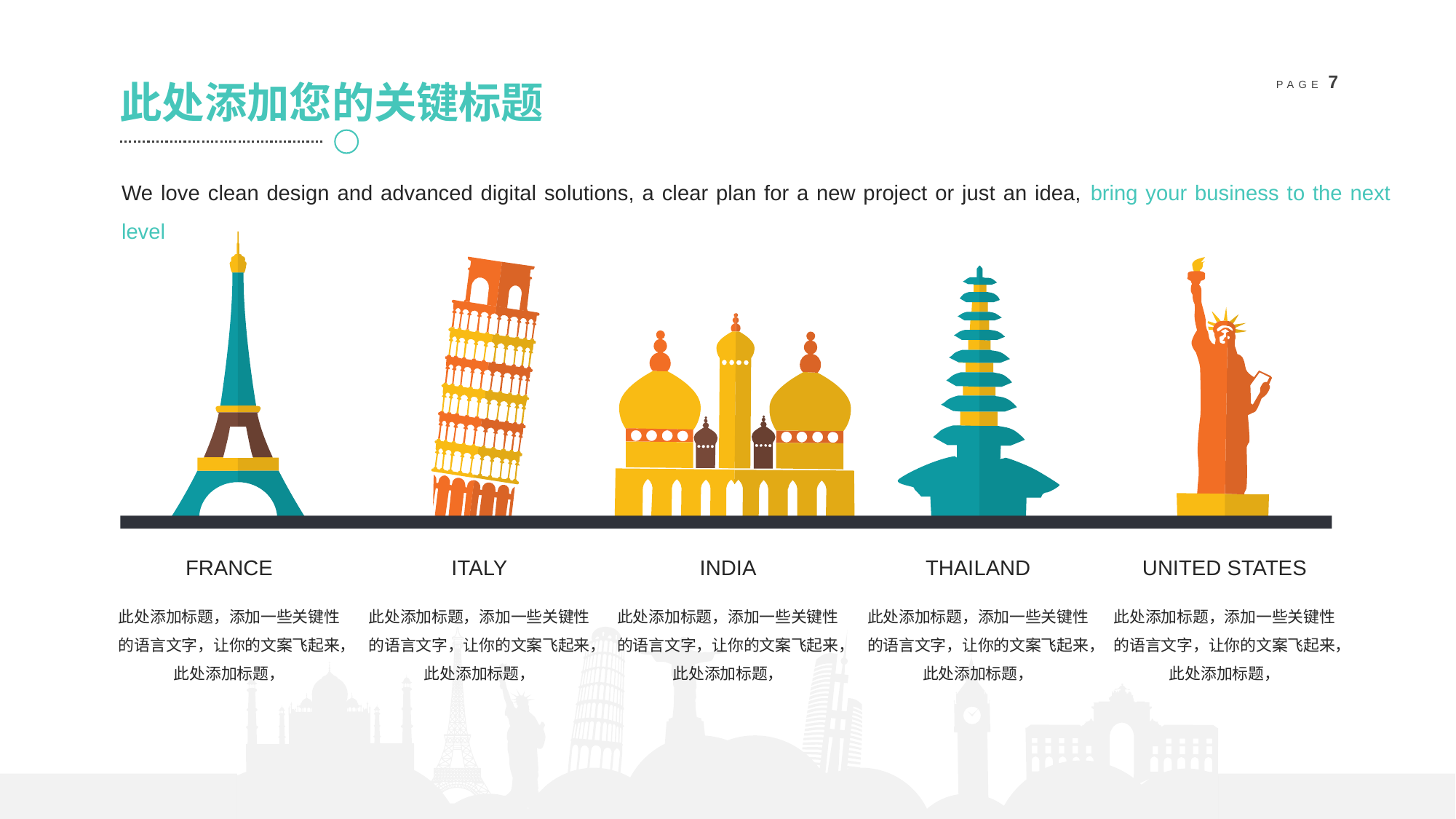

此处添加您的关键标题

We love clean design and advanced digital solutions, a clear plan for a new project or just an idea, bring your business to the next level

FRANCE
ITALY
INDIA
THAILAND
UNITED STATES
此处添加标题，添加一些关键性的语言文字，让你的文案飞起来，此处添加标题，
此处添加标题，添加一些关键性的语言文字，让你的文案飞起来，此处添加标题，
此处添加标题，添加一些关键性的语言文字，让你的文案飞起来，此处添加标题，
此处添加标题，添加一些关键性的语言文字，让你的文案飞起来，此处添加标题，
此处添加标题，添加一些关键性的语言文字，让你的文案飞起来，此处添加标题，